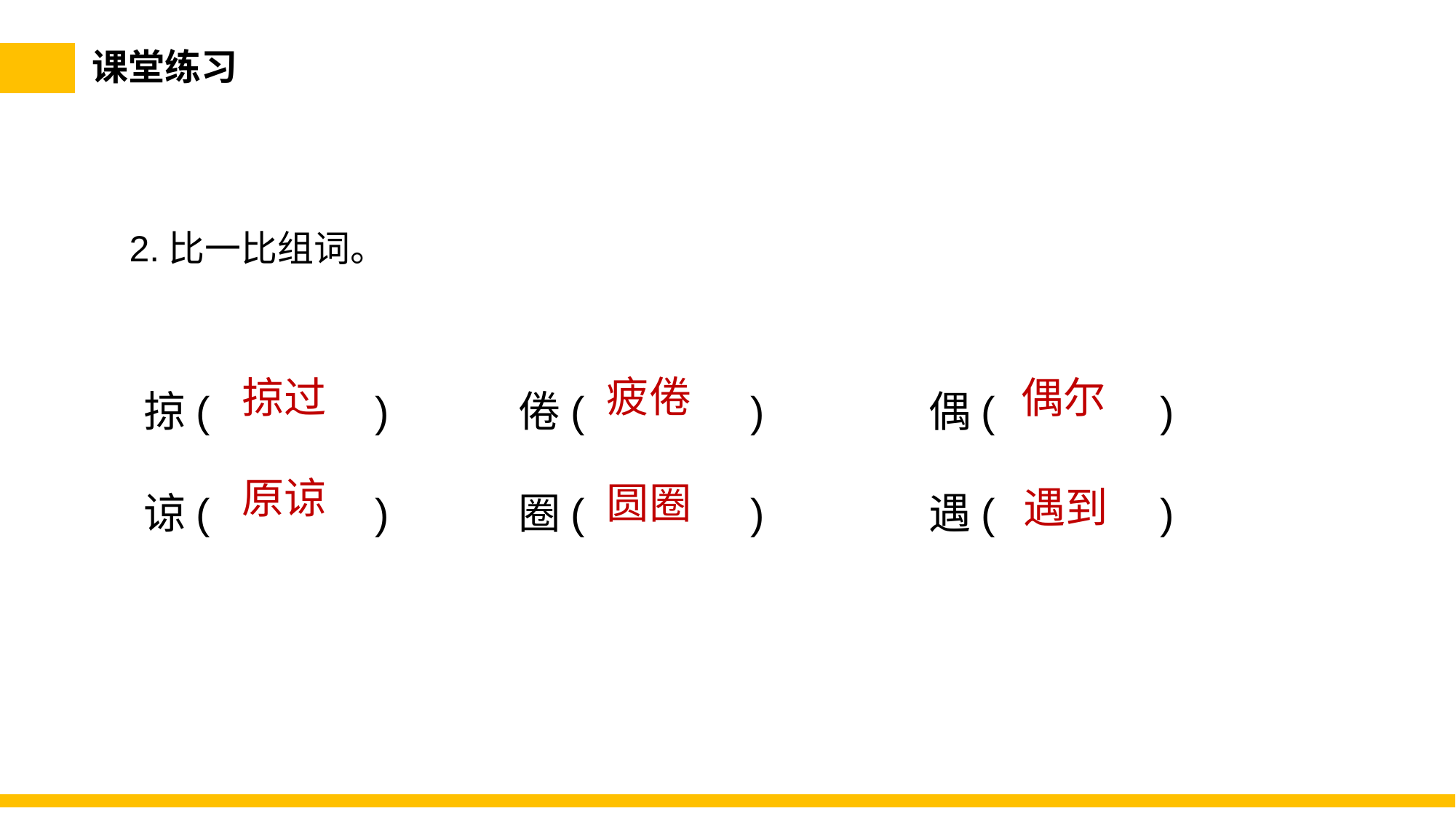

课堂练习
2.比一比组词。
掠(              )          倦(              )             偶(              )
谅(              )          圈(              )             遇(              )
疲倦
掠过
偶尔
原谅
圆圈
遇到